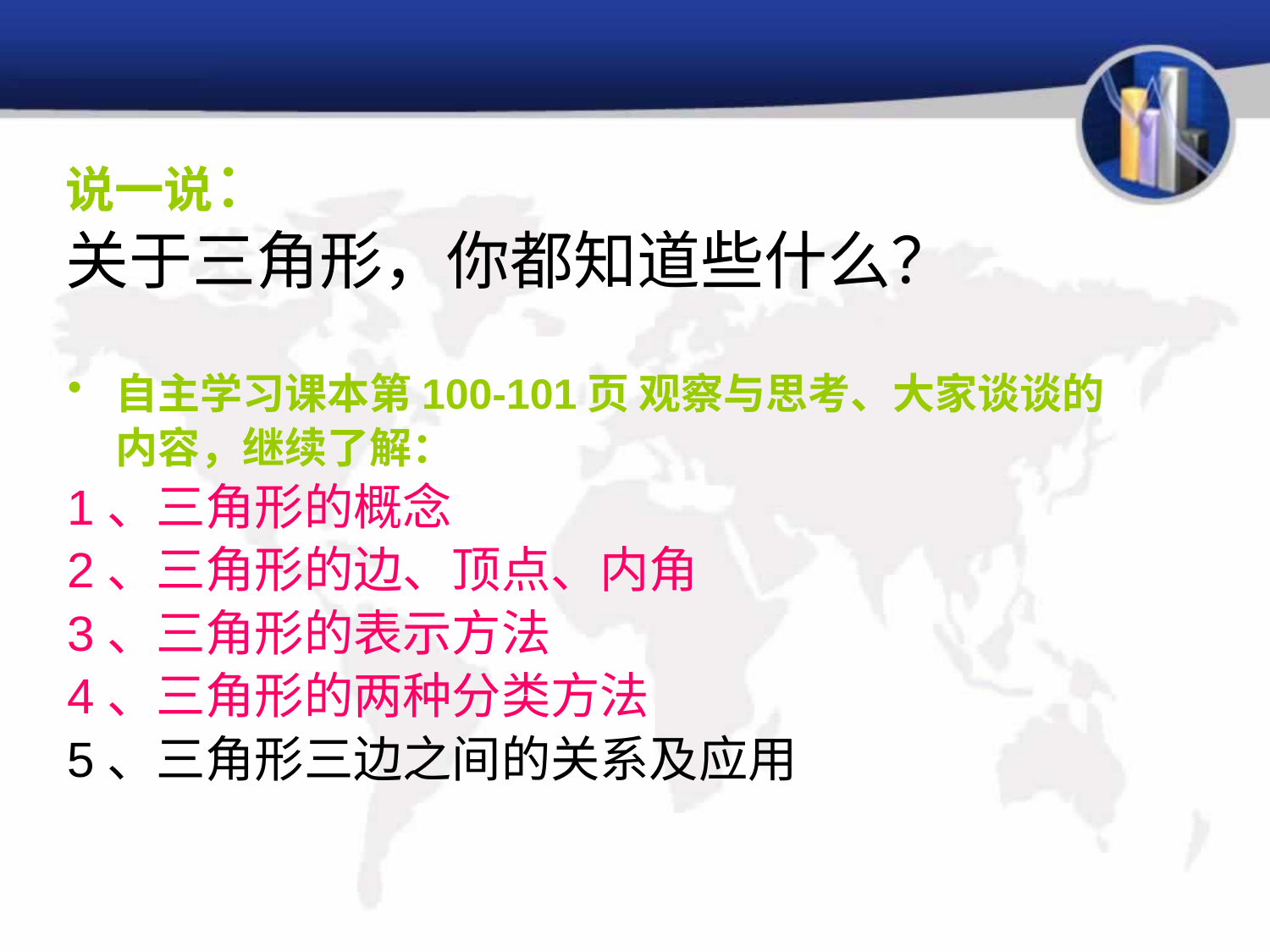

# 说一说： 关于三角形，你都知道些什么？
自主学习课本第100-101页 观察与思考、大家谈谈的
    内容，继续了解：
1、三角形的概念
2、三角形的边、顶点、内角
3、三角形的表示方法
4、三角形的两种分类方法
5、三角形三边之间的关系及应用